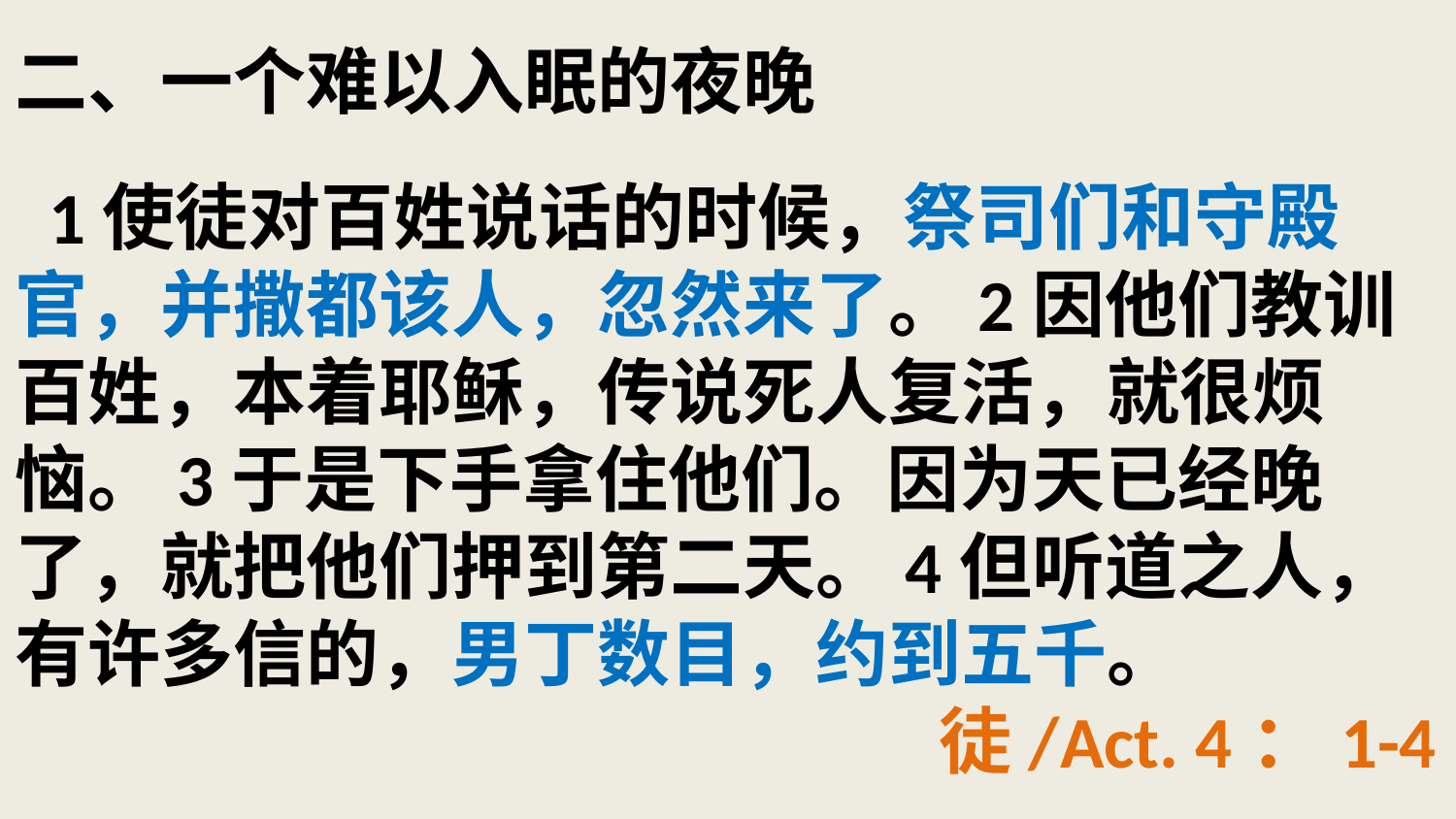

# 二、一个难以入眠的夜晚 1使徒对百姓说话的时候，祭司们和守殿官，并撒都该人，忽然来了。2因他们教训百姓，本着耶稣，传说死人复活，就很烦恼。3于是下手拿住他们。因为天已经晚了，就把他们押到第二天。4但听道之人，有许多信的，男丁数目，约到五千。 徒/Act. 4：1-4